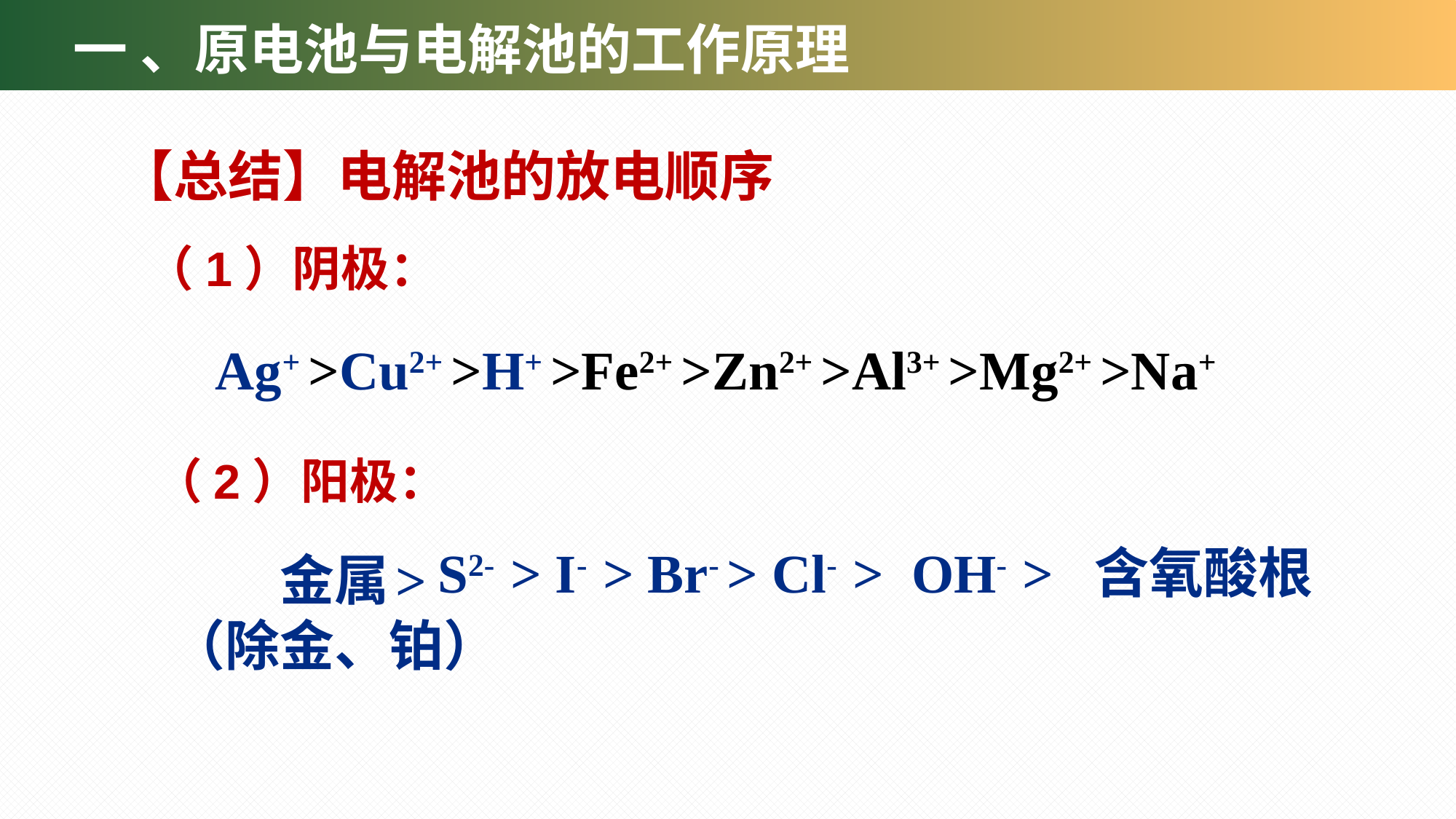

# 一 、原电池与电解池的工作原理

【总结】电解池的放电顺序
（1）阴极：
Ag+ >Cu2+ >H+ >Fe2+ >Zn2+ >Al3+ >Mg2+ >Na+

（2）阳极：
S2-  > I-  > Br- > Cl-  >  OH-  >  含氧酸根

金属
（除金、铂）
>